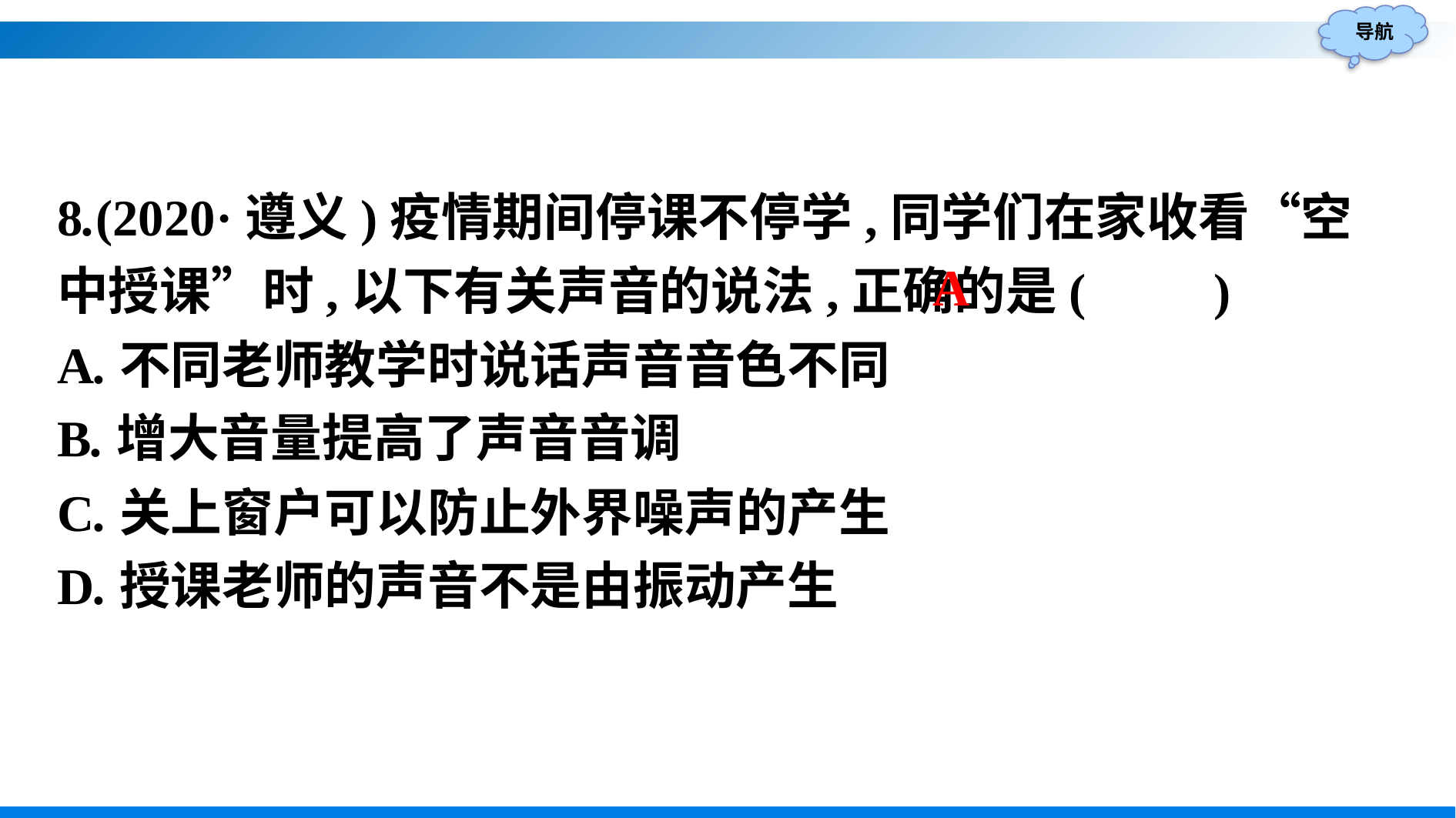

8.(2020·遵义)疫情期间停课不停学,同学们在家收看“空中授课”时,以下有关声音的说法,正确的是(　　)
A.不同老师教学时说话声音音色不同
B.增大音量提高了声音音调
C.关上窗户可以防止外界噪声的产生
D.授课老师的声音不是由振动产生
A